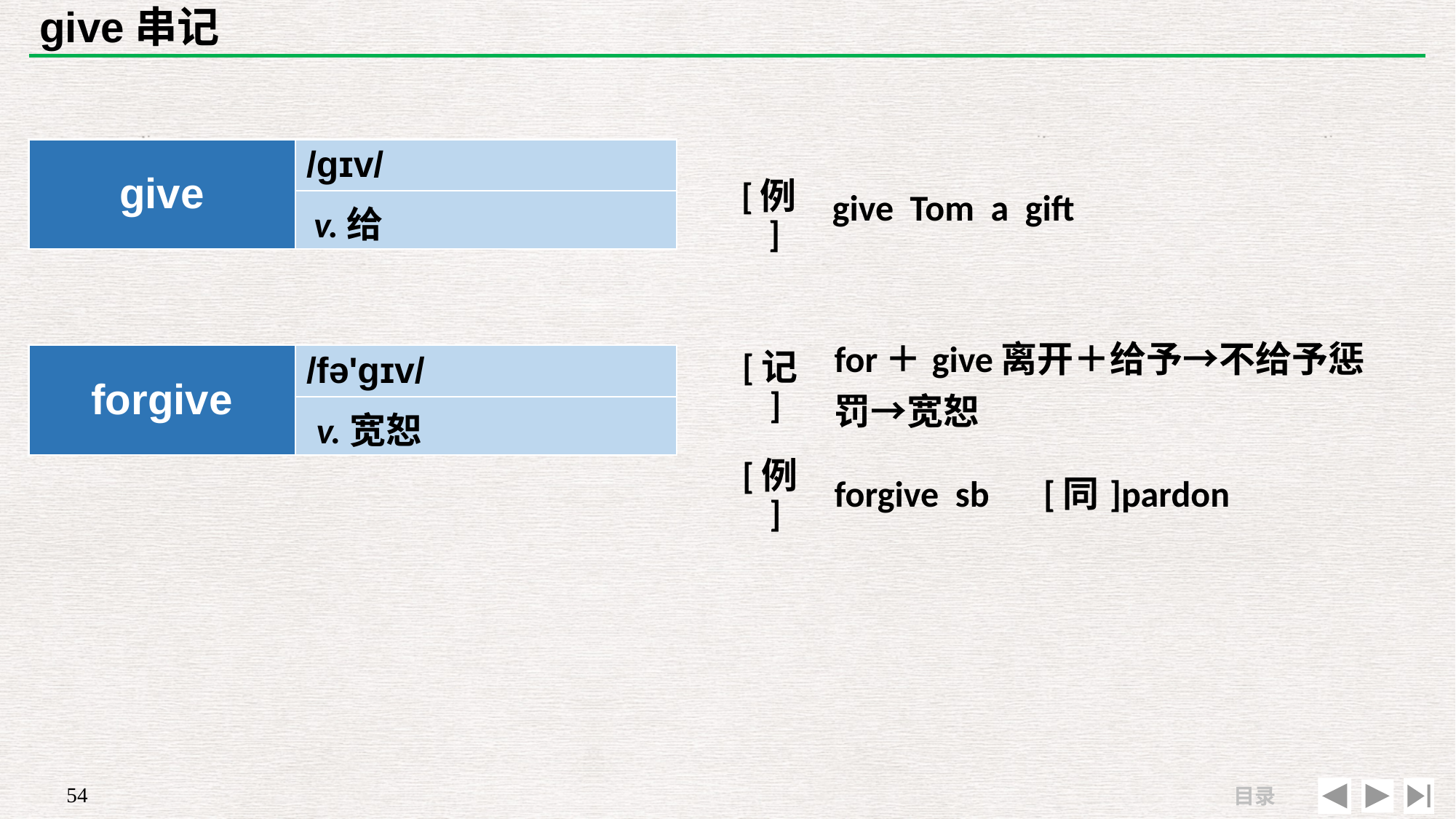

# give串记

|  |  |
| --- | --- |
| [例] | give Tom a gift |
| give | /ɡɪv/ |
| --- | --- |
|  |  |
v.给
| [记] | for＋give离开＋给予→不给予惩罚→宽恕 |
| --- | --- |
| [例] | forgive sb　[同]pardon |
| forgive | /fə'ɡɪv/ |
| --- | --- |
|  |  |
v.宽恕